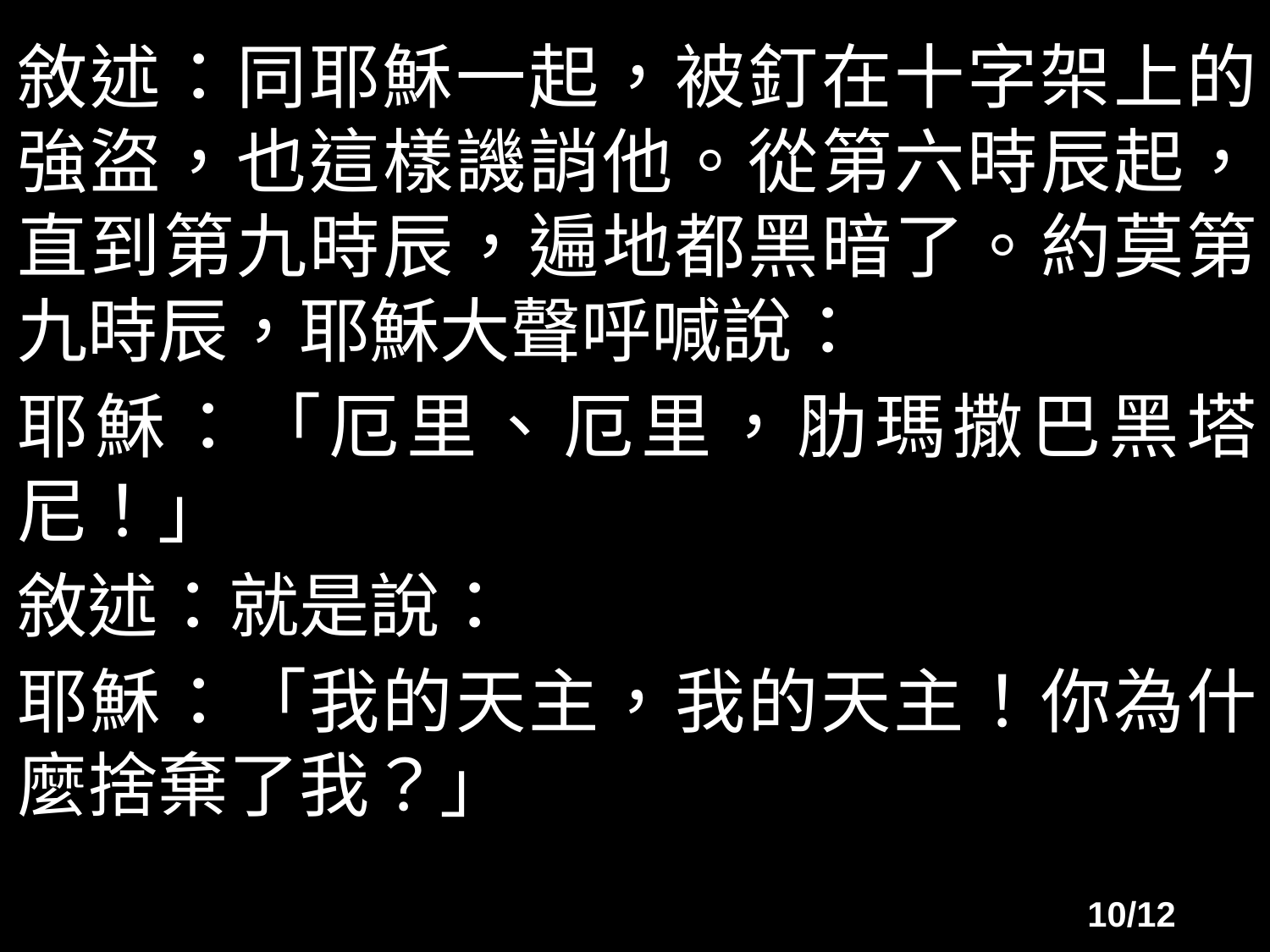

敘述：同耶穌一起，被釘在十字架上的強盜，也這樣譏誚他。從第六時辰起，直到第九時辰，遍地都黑暗了。約莫第九時辰，耶穌大聲呼喊說：
耶穌：「厄里、厄里，肋瑪撒巴黑塔尼！」
敘述：就是說：
耶穌：「我的天主，我的天主！你為什麼捨棄了我？」
10/12